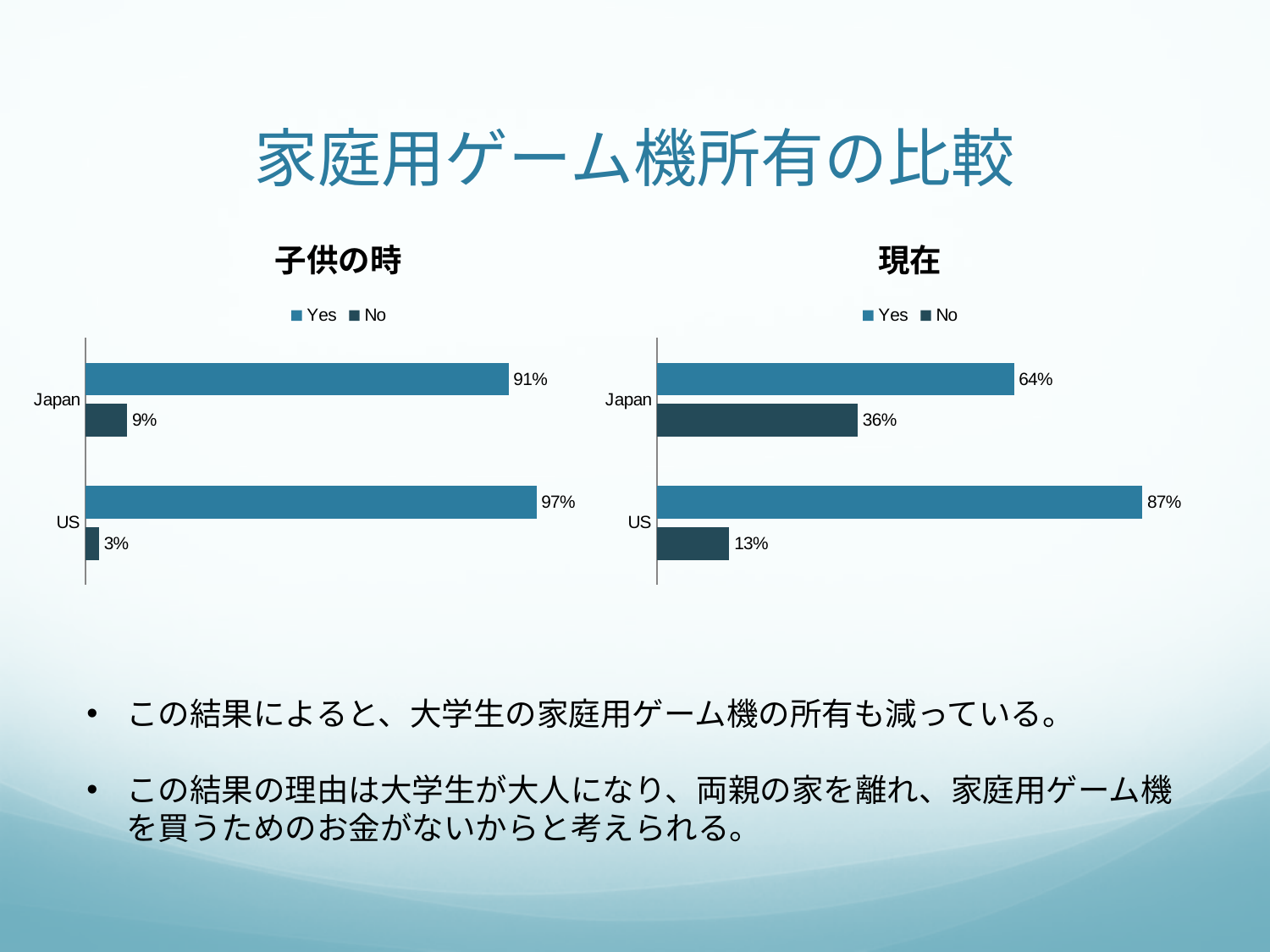

# 家庭用ゲーム機所有の比較

### Chart: 子供の時

| Category | No | Yes |
|---|---|---|
| US | 0.03 | 0.97 |
| Japan | 0.09 | 0.91 |

### Chart: 現在

| Category | No | Yes |
|---|---|---|
| US | 0.13 | 0.87 |
| Japan | 0.36 | 0.64 |
この結果によると、大学生の家庭用ゲーム機の所有も減っている。

この結果の理由は大学生が大人になり、両親の家を離れ、家庭用ゲーム機を買うためのお金がないからと考えられる。